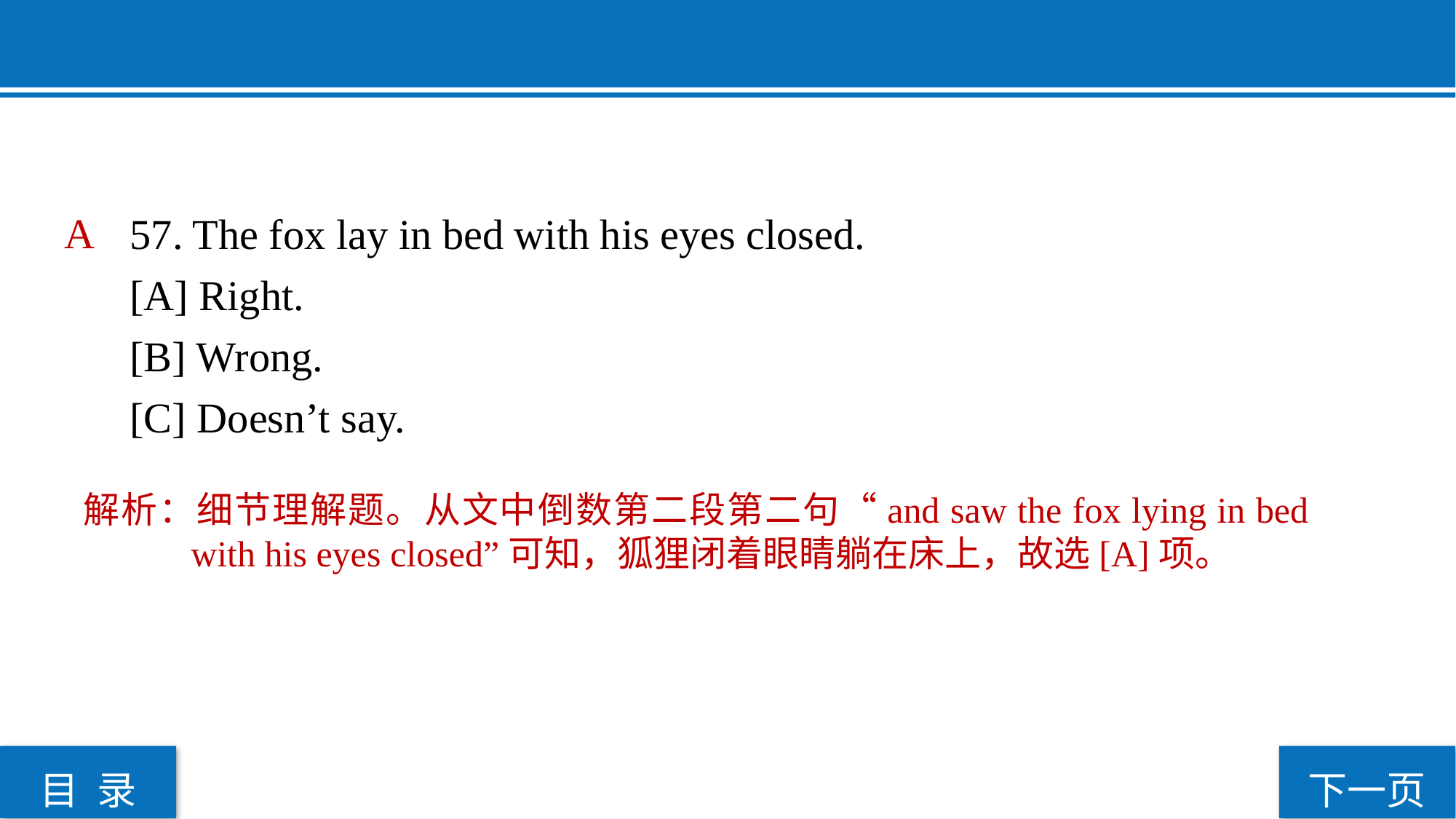

57. The fox lay in bed with his eyes closed.
[A] Right.
[B] Wrong.
[C] Doesn’t say.
A
解析：细节理解题。从文中倒数第二段第二句“and saw the fox lying in bed with his eyes closed”可知，狐狸闭着眼睛躺在床上，故选[A]项。